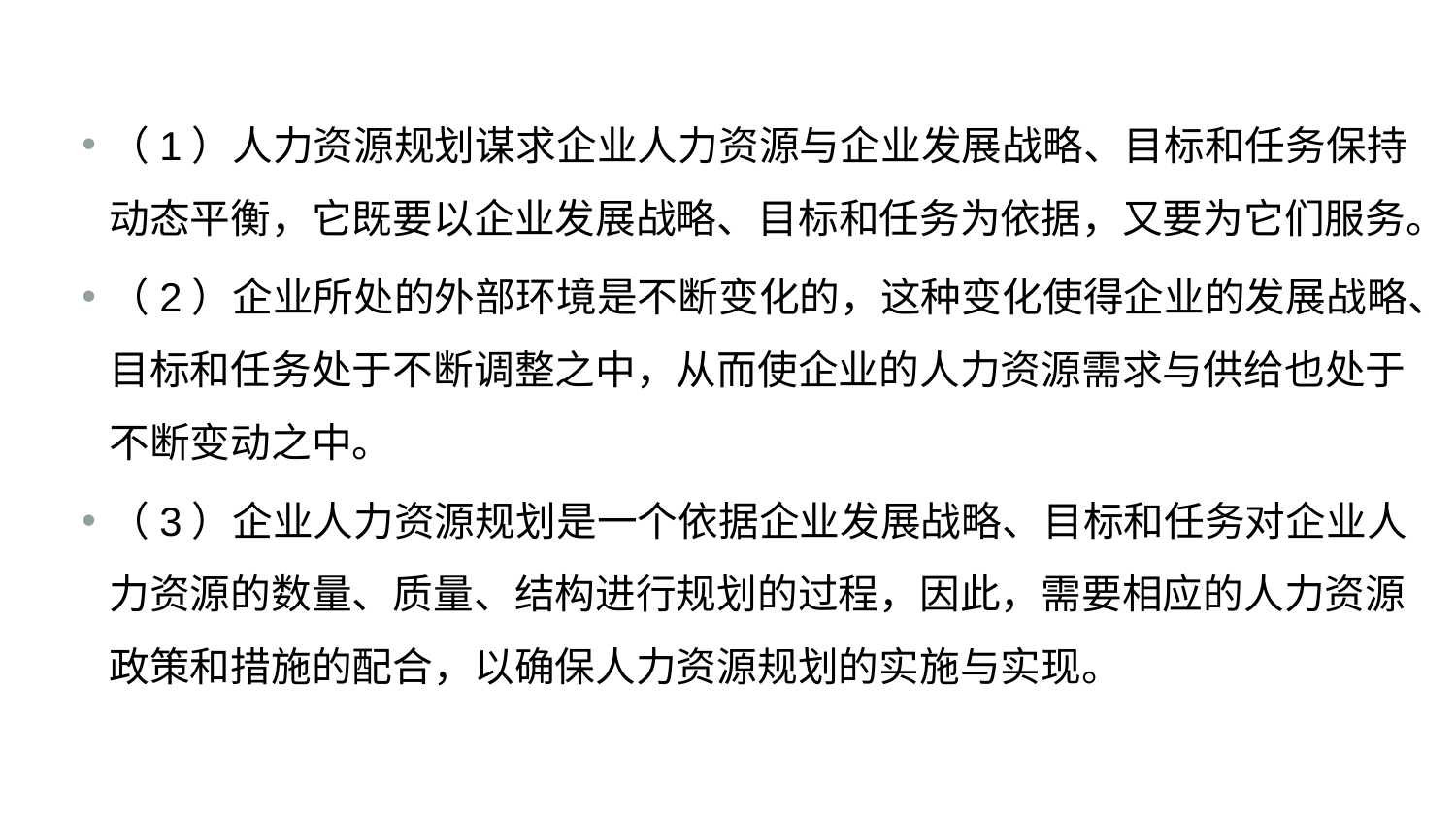

#
（1）人力资源规划谋求企业人力资源与企业发展战略、目标和任务保持动态平衡，它既要以企业发展战略、目标和任务为依据，又要为它们服务。
（2）企业所处的外部环境是不断变化的，这种变化使得企业的发展战略、目标和任务处于不断调整之中，从而使企业的人力资源需求与供给也处于不断变动之中。
（3）企业人力资源规划是一个依据企业发展战略、目标和任务对企业人力资源的数量、质量、结构进行规划的过程，因此，需要相应的人力资源政策和措施的配合，以确保人力资源规划的实施与实现。